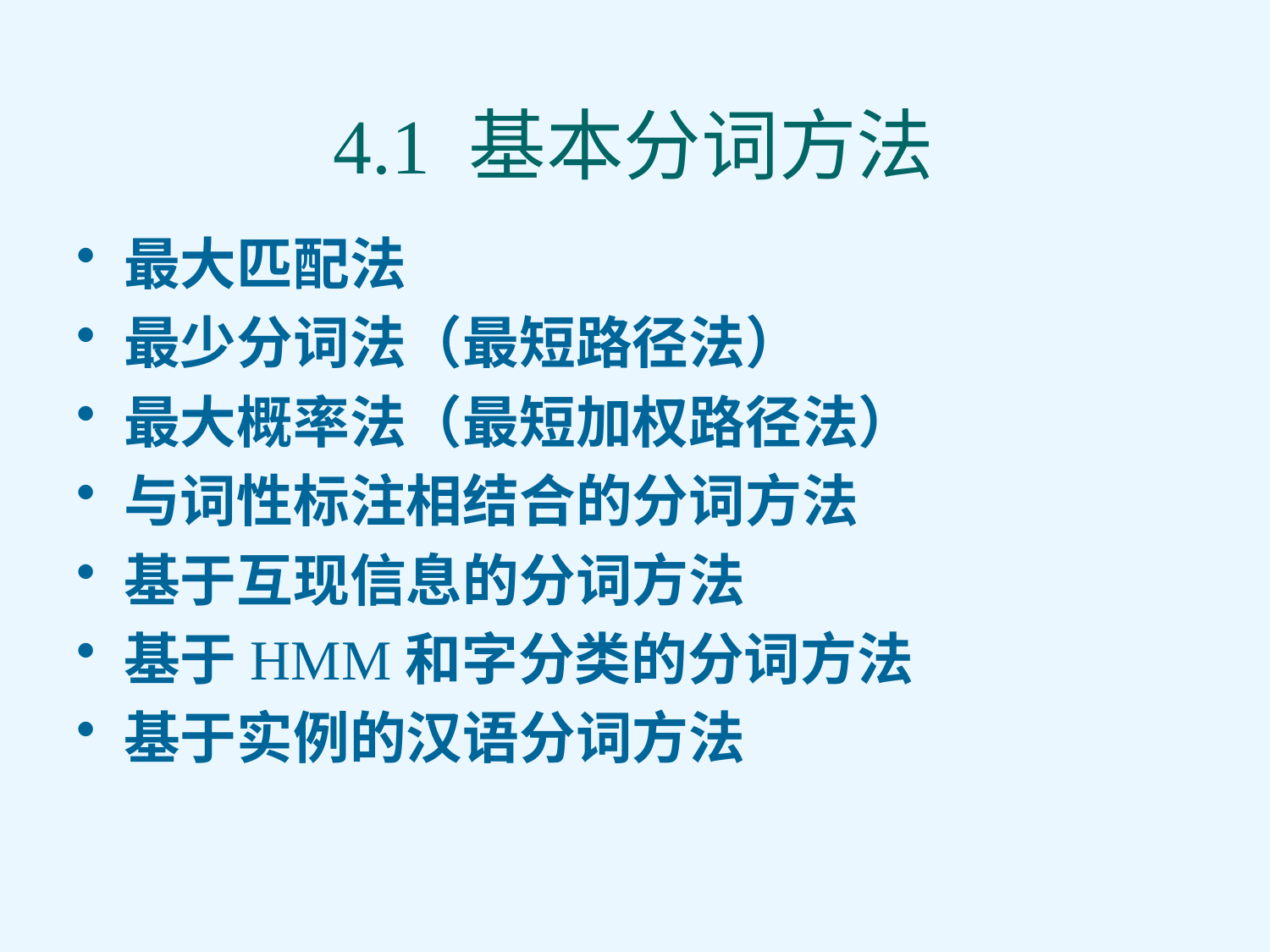

# 4.1 基本分词方法
最大匹配法
最少分词法（最短路径法）
最大概率法（最短加权路径法）
与词性标注相结合的分词方法
基于互现信息的分词方法
基于HMM和字分类的分词方法
基于实例的汉语分词方法